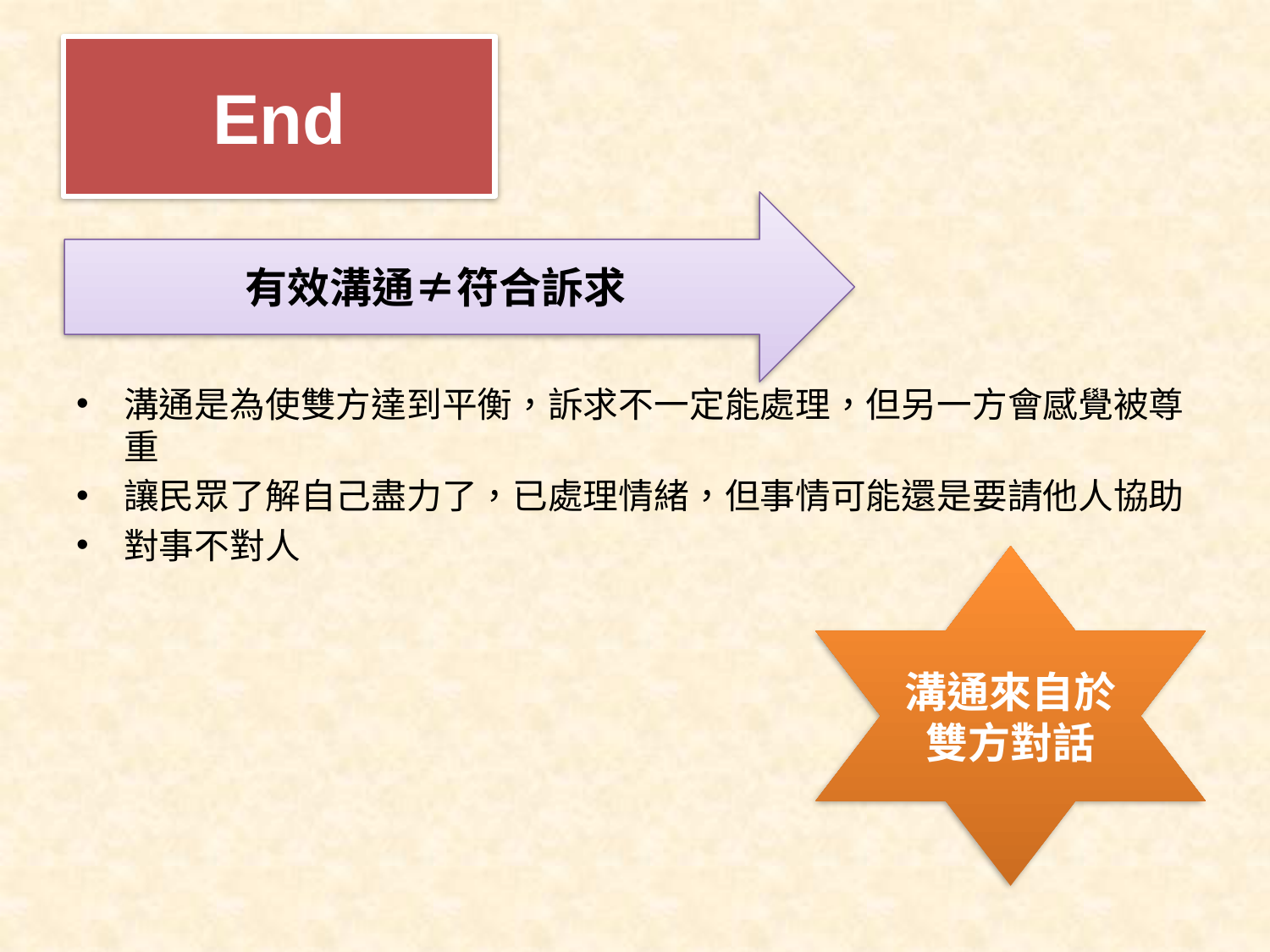

End
#
有效溝通≠符合訴求

溝通是為使雙方達到平衡，訴求不一定能處理，但另一方會感覺被尊重
讓民眾了解自己盡力了，已處理情緒，但事情可能還是要請他人協助
對事不對人

溝通來自於雙方對話